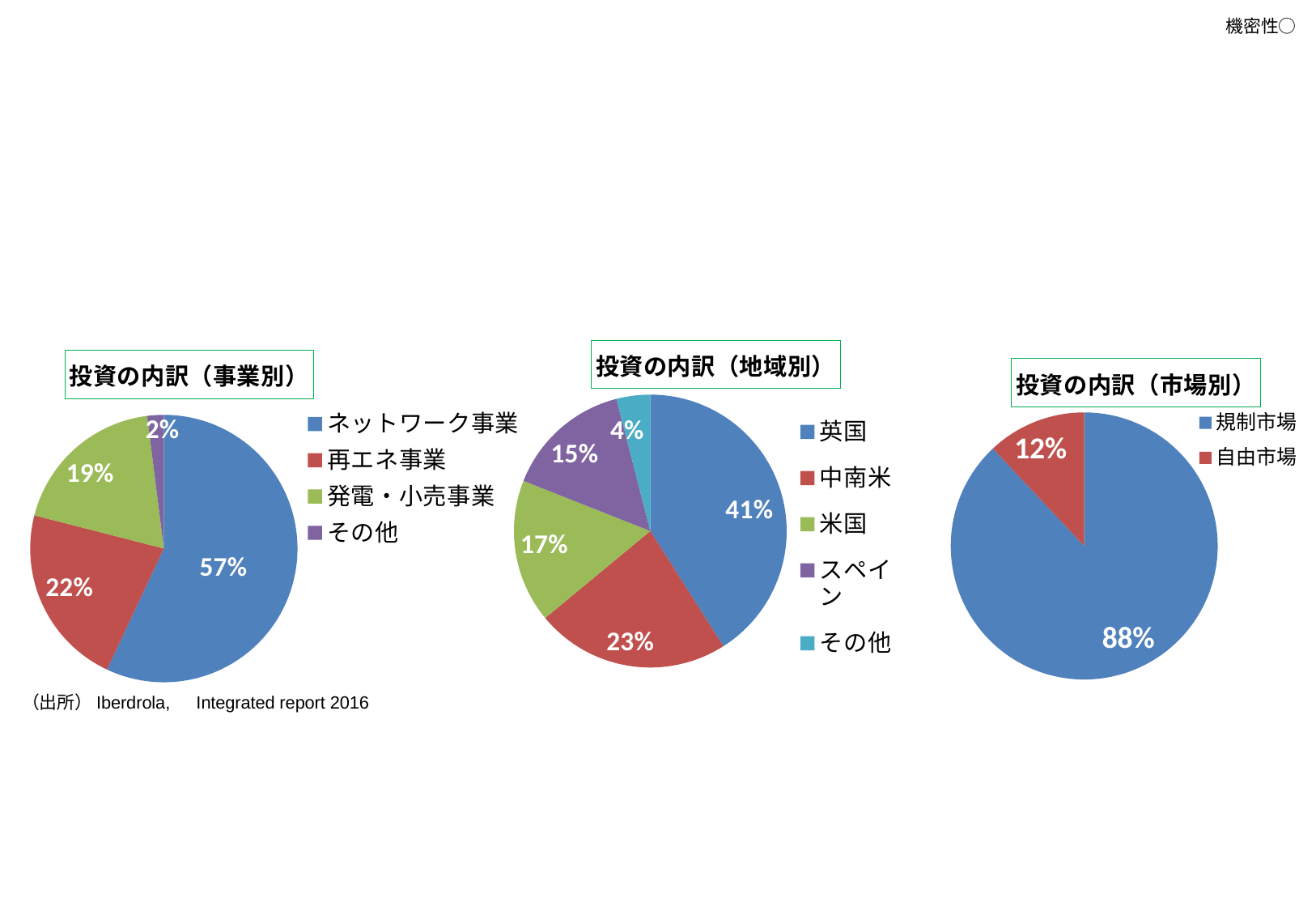

### Chart: 投資の内訳（地域別）

| Category |  |
|---|---|
| 英国 | 0.4100000000000003 |
| 中南米 | 0.23 |
| 米国 | 0.17 |
| スペイン | 0.15000000000000024 |
| その他 | 0.04000000000000002 |

### Chart: 投資の内訳（事業別）

| Category |  |
|---|---|
| ネットワーク事業 | 0.57 |
| 再エネ事業 | 0.22 |
| 発電・小売事業 | 0.19 |
| その他 | 0.02000000000000001 |

### Chart: 投資の内訳（市場別）

| Category |  |
|---|---|
| 規制市場 | 0.88 |
| 自由市場 | 0.12000000000000002 |
（出所）Iberdrola,　Integrated report 2016